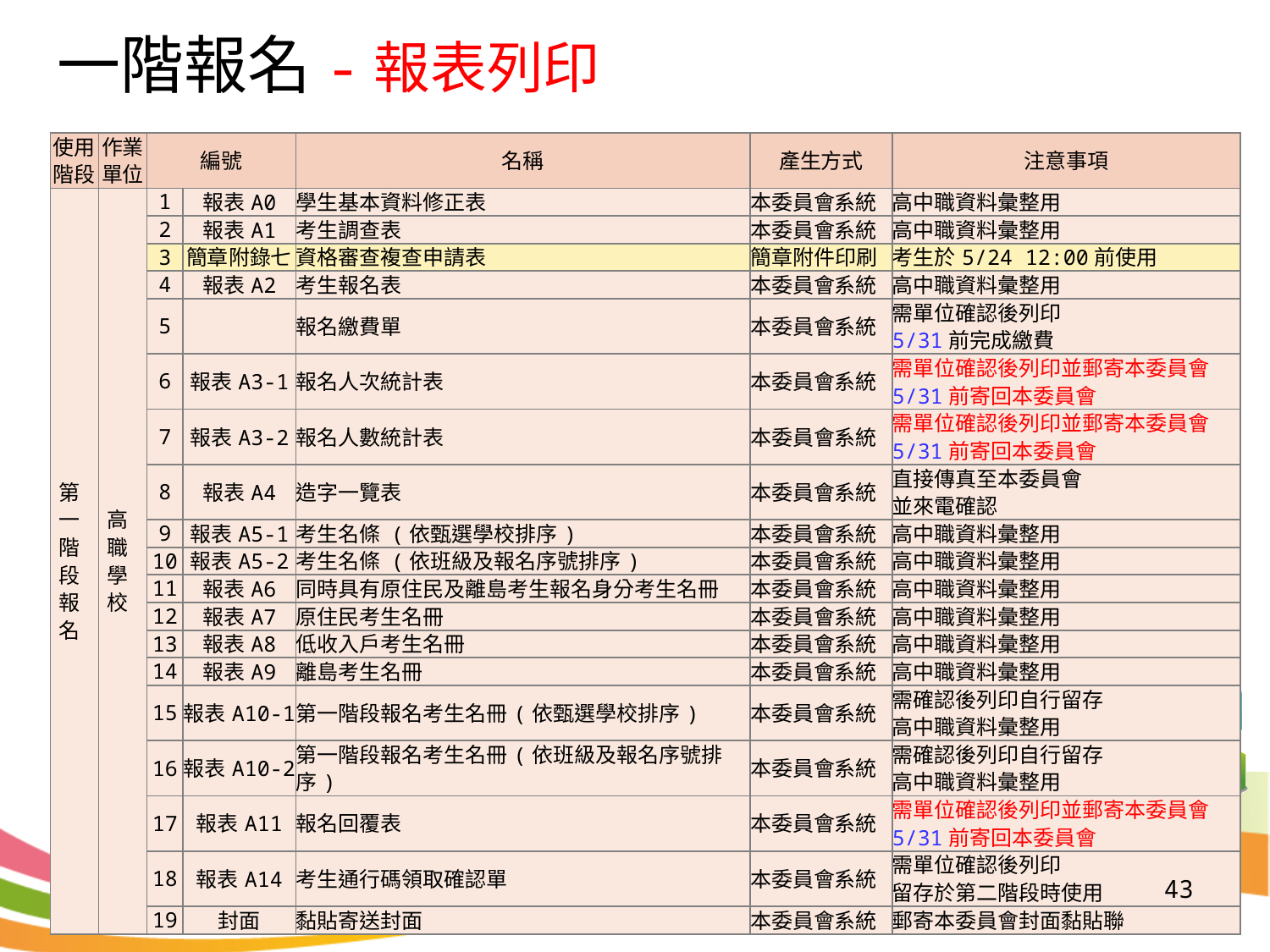

一階報名-報表列印
| 使用 階段 | 作業 單位 | 編號 |  | 名稱 | 產生方式 | 注意事項 |
| --- | --- | --- | --- | --- | --- | --- |
| 第一階段報名 | 高職學校 | 1 | 報表A0 | 學生基本資料修正表 | 本委員會系統 | 高中職資料彙整用 |
|  |  | 2 | 報表A1 | 考生調查表 | 本委員會系統 | 高中職資料彙整用 |
|  |  | 3 | 簡章附錄七 | 資格審查複查申請表 | 簡章附件印刷 | 考生於5/24 12:00前使用 |
|  |  | 4 | 報表A2 | 考生報名表 | 本委員會系統 | 高中職資料彙整用 |
|  |  | 5 |  | 報名繳費單 | 本委員會系統 | 需單位確認後列印 5/31前完成繳費 |
|  |  | 6 | 報表A3-1 | 報名人次統計表 | 本委員會系統 | 需單位確認後列印並郵寄本委員會 5/31前寄回本委員會 |
|  |  | 7 | 報表A3-2 | 報名人數統計表 | 本委員會系統 | 需單位確認後列印並郵寄本委員會 5/31前寄回本委員會 |
|  |  | 8 | 報表A4 | 造字一覽表 | 本委員會系統 | 直接傳真至本委員會 並來電確認 |
|  |  | 9 | 報表A5-1 | 考生名條 (依甄選學校排序) | 本委員會系統 | 高中職資料彙整用 |
|  |  | 10 | 報表A5-2 | 考生名條 (依班級及報名序號排序) | 本委員會系統 | 高中職資料彙整用 |
|  |  | 11 | 報表A6 | 同時具有原住民及離島考生報名身分考生名冊 | 本委員會系統 | 高中職資料彙整用 |
|  |  | 12 | 報表A7 | 原住民考生名冊 | 本委員會系統 | 高中職資料彙整用 |
|  |  | 13 | 報表A8 | 低收入戶考生名冊 | 本委員會系統 | 高中職資料彙整用 |
|  |  | 14 | 報表A9 | 離島考生名冊 | 本委員會系統 | 高中職資料彙整用 |
|  |  | 15 | 報表A10-1 | 第一階段報名考生名冊(依甄選學校排序) | 本委員會系統 | 需確認後列印自行留存 高中職資料彙整用 |
|  |  | 16 | 報表A10-2 | 第一階段報名考生名冊(依班級及報名序號排序) | 本委員會系統 | 需確認後列印自行留存 高中職資料彙整用 |
|  |  | 17 | 報表A11 | 報名回覆表 | 本委員會系統 | 需單位確認後列印並郵寄本委員會 5/31前寄回本委員會 |
|  |  | 18 | 報表A14 | 考生通行碼領取確認單 | 本委員會系統 | 需單位確認後列印 留存於第二階段時使用 |
|  |  | 19 | 封面 | 黏貼寄送封面 | 本委員會系統 | 郵寄本委員會封面黏貼聯 |
43